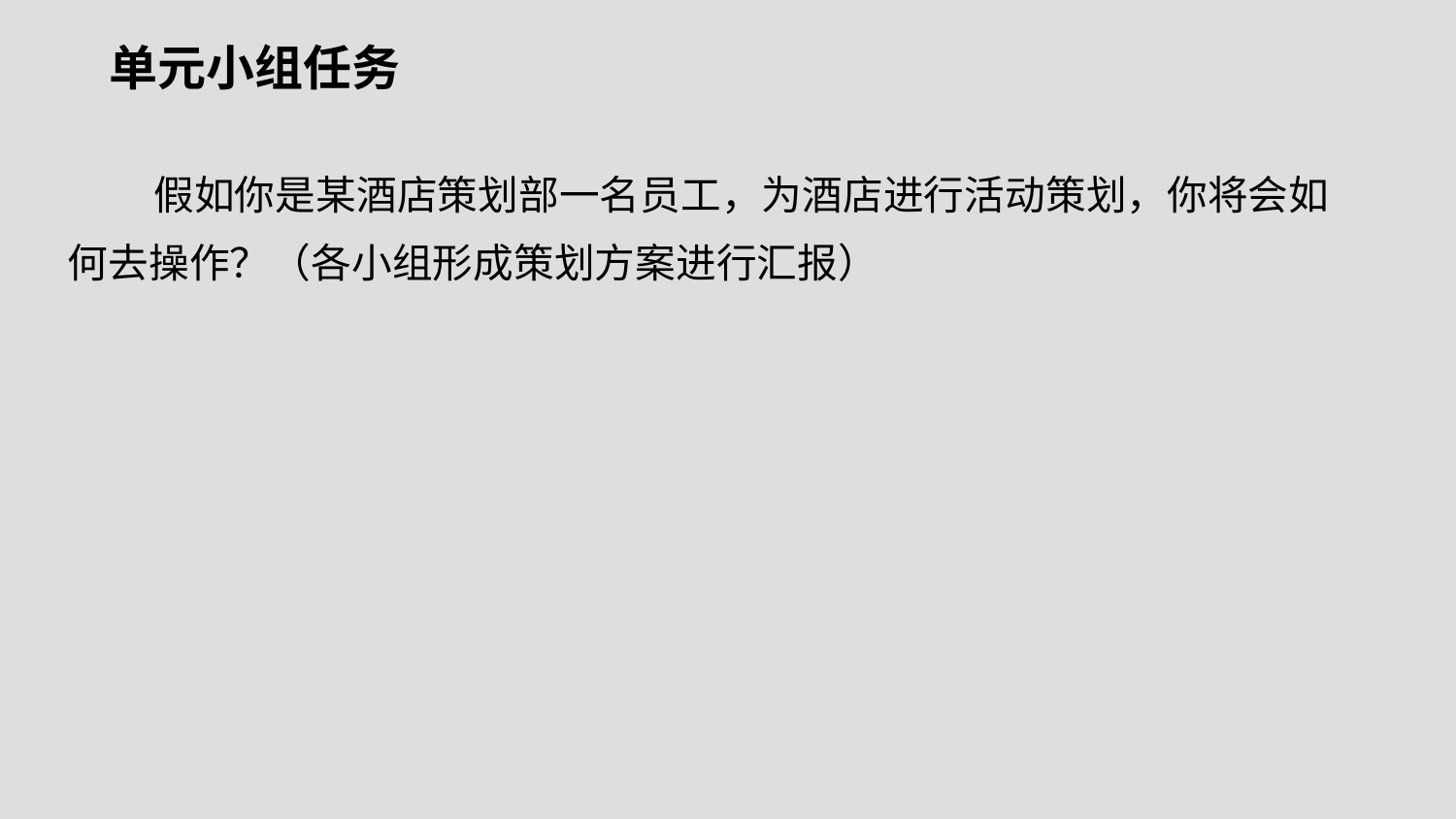

# 单元小组任务
假如你是某酒店策划部一名员工，为酒店进行活动策划，你将会如何去操作？（各小组形成策划方案进行汇报）